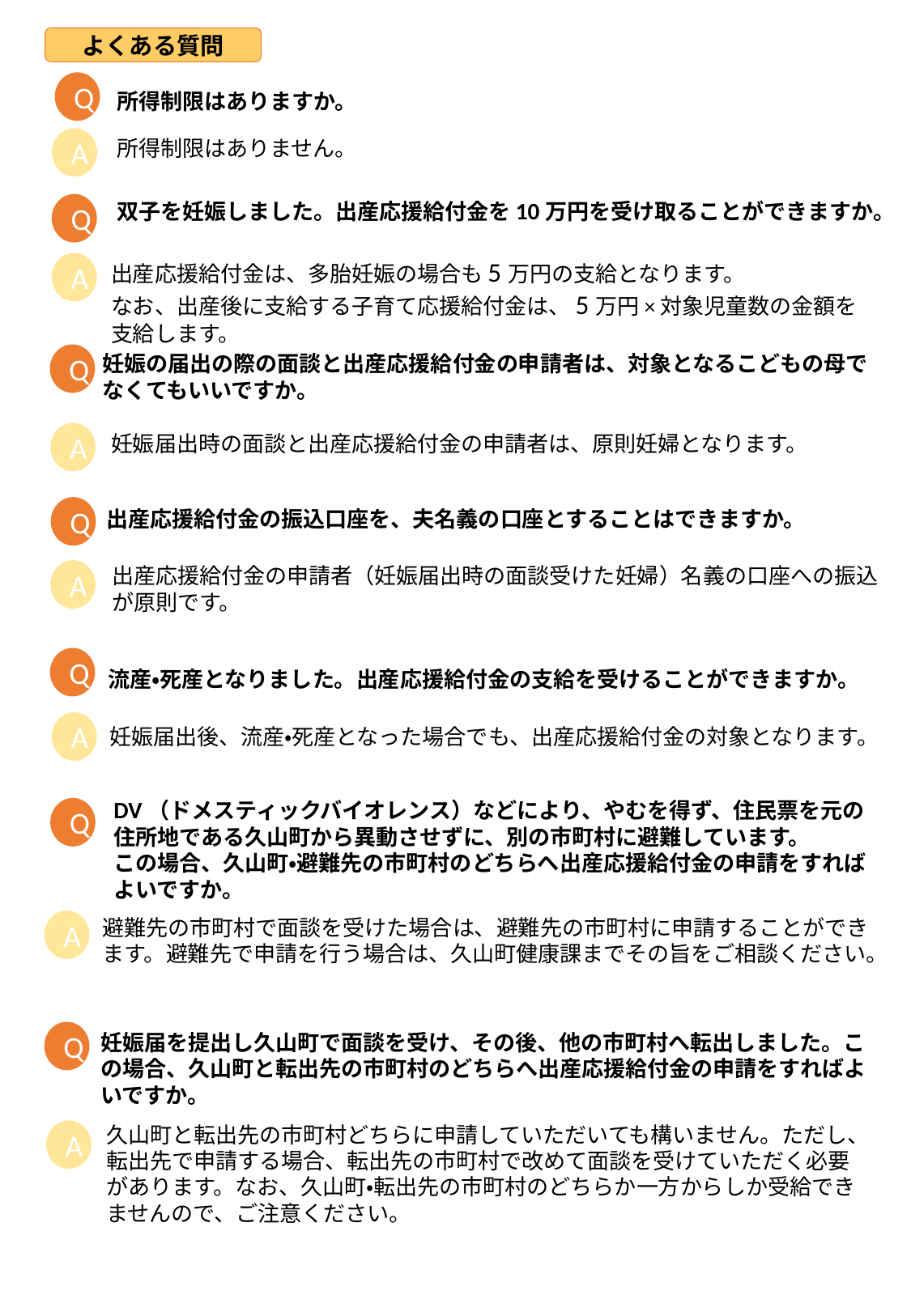

よくある質問
Q
所得制限はありますか。
A
所得制限はありません。
双子を妊娠しました。出産応援給付金を10万円を受け取ることができますか。
Q
出産応援給付金は、多胎妊娠の場合も5万円の支給となります。
なお、出産後に支給する子育て応援給付金は、5万円×対象児童数の金額を
支給します。
A
妊娠の届出の際の面談と出産応援給付金の申請者は、対象となるこどもの母でなくてもいいですか。
Q
A
妊娠届出時の面談と出産応援給付金の申請者は、原則妊婦となります。
Q
出産応援給付金の振込口座を、夫名義の口座とすることはできますか。
出産応援給付金の申請者（妊娠届出時の面談受けた妊婦）名義の口座への振込が原則です。
A
Q
流産・死産となりました。出産応援給付金の支給を受けることができますか。
A
妊娠届出後、流産・死産となった場合でも、出産応援給付金の対象となります。
DV（ドメスティックバイオレンス）などにより、やむを得ず、住民票を元の住所地である久山町から異動させずに、別の市町村に避難しています。
この場合、久山町・避難先の市町村のどちらへ出産応援給付金の申請をすればよいですか。
Q
避難先の市町村で面談を受けた場合は、避難先の市町村に申請することができます。避難先で申請を行う場合は、久山町健康課までその旨をご相談ください。
A
Q
妊娠届を提出し久山町で面談を受け、その後、他の市町村へ転出しました。この場合、久山町と転出先の市町村のどちらへ出産応援給付金の申請をすればよいですか。
久山町と転出先の市町村どちらに申請していただいても構いません。ただし、転出先で申請する場合、転出先の市町村で改めて面談を受けていただく必要があります。なお、久山町・転出先の市町村のどちらか一方からしか受給できませんので、ご注意ください。
A